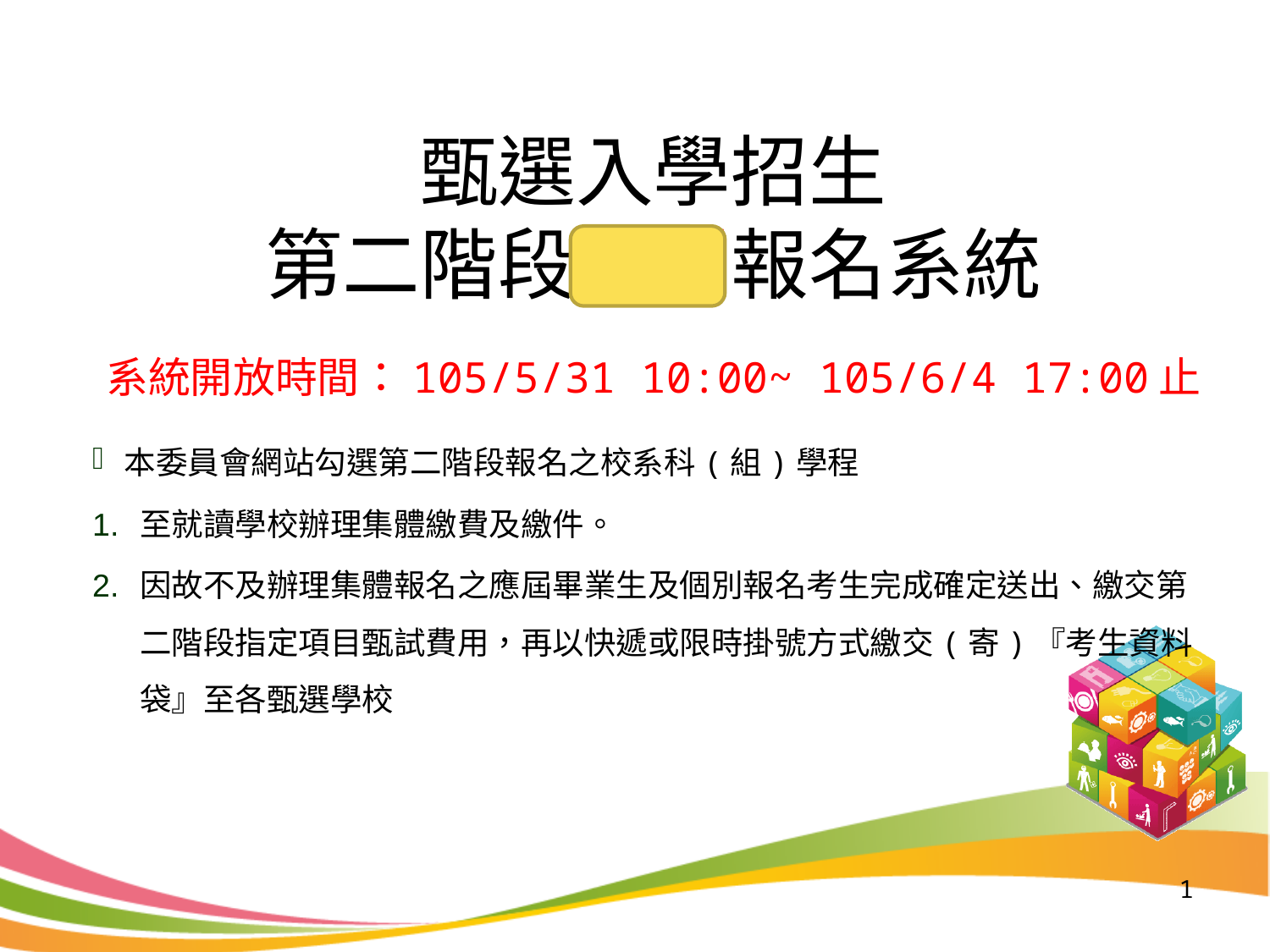

甄選入學招生
第二階段個別報名系統

系統開放時間：105/5/31 10:00~ 105/6/4 17:00止

本委員會網站勾選第二階段報名之校系科(組)學程
至就讀學校辦理集體繳費及繳件。
因故不及辦理集體報名之應屆畢業生及個別報名考生完成確定送出、繳交第二階段指定項目甄試費用，再以快遞或限時掛號方式繳交(寄)『考生資料袋』至各甄選學校

1